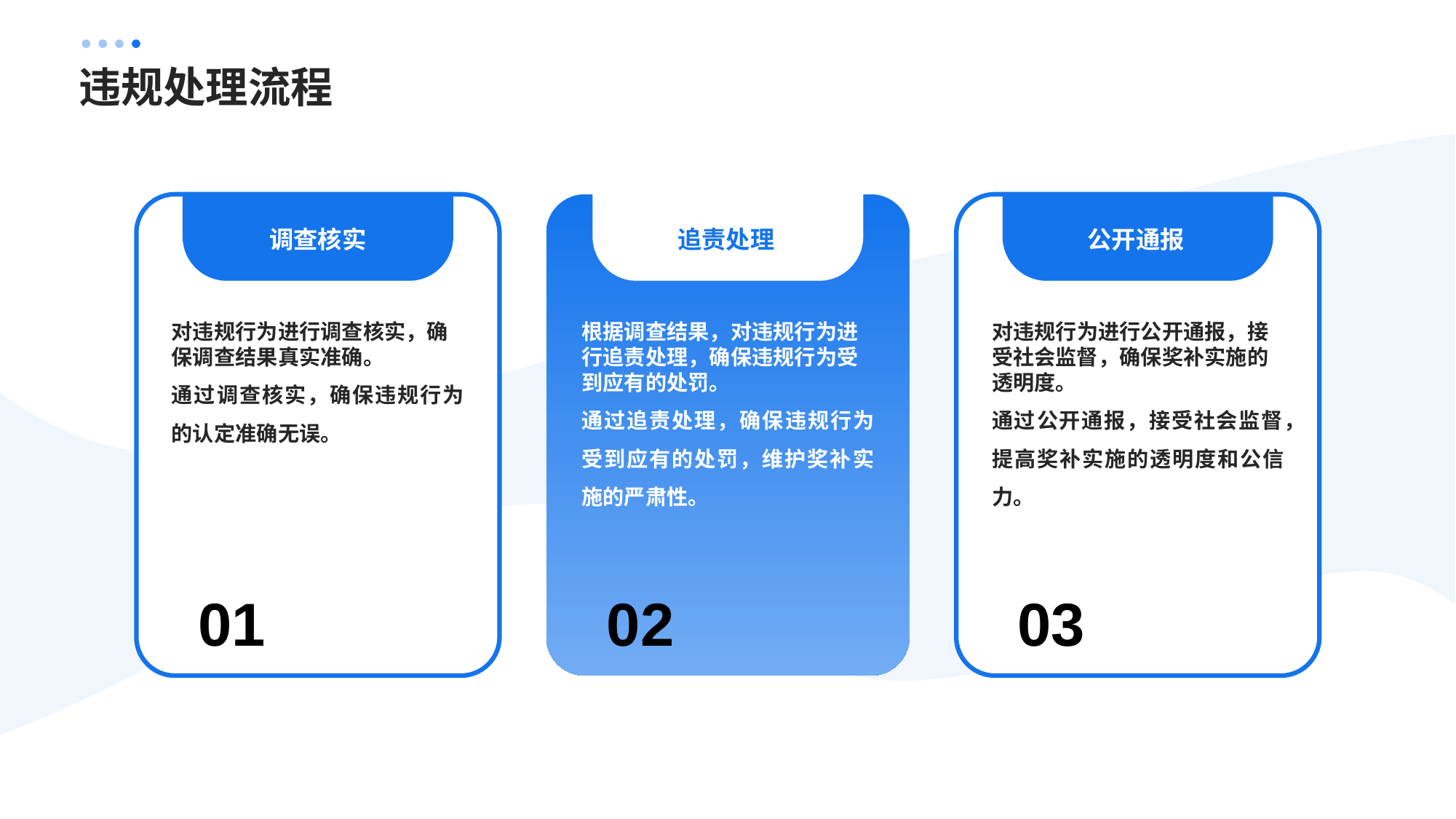

违规处理流程

调查核实
追责处理
公开通报
对违规行为进行调查核实，确保调查结果真实准确。
通过调查核实，确保违规行为的认定准确无误。
根据调查结果，对违规行为进行追责处理，确保违规行为受到应有的处罚。
通过追责处理，确保违规行为受到应有的处罚，维护奖补实施的严肃性。
对违规行为进行公开通报，接受社会监督，确保奖补实施的透明度。
通过公开通报，接受社会监督，提高奖补实施的透明度和公信力。
01
02
03